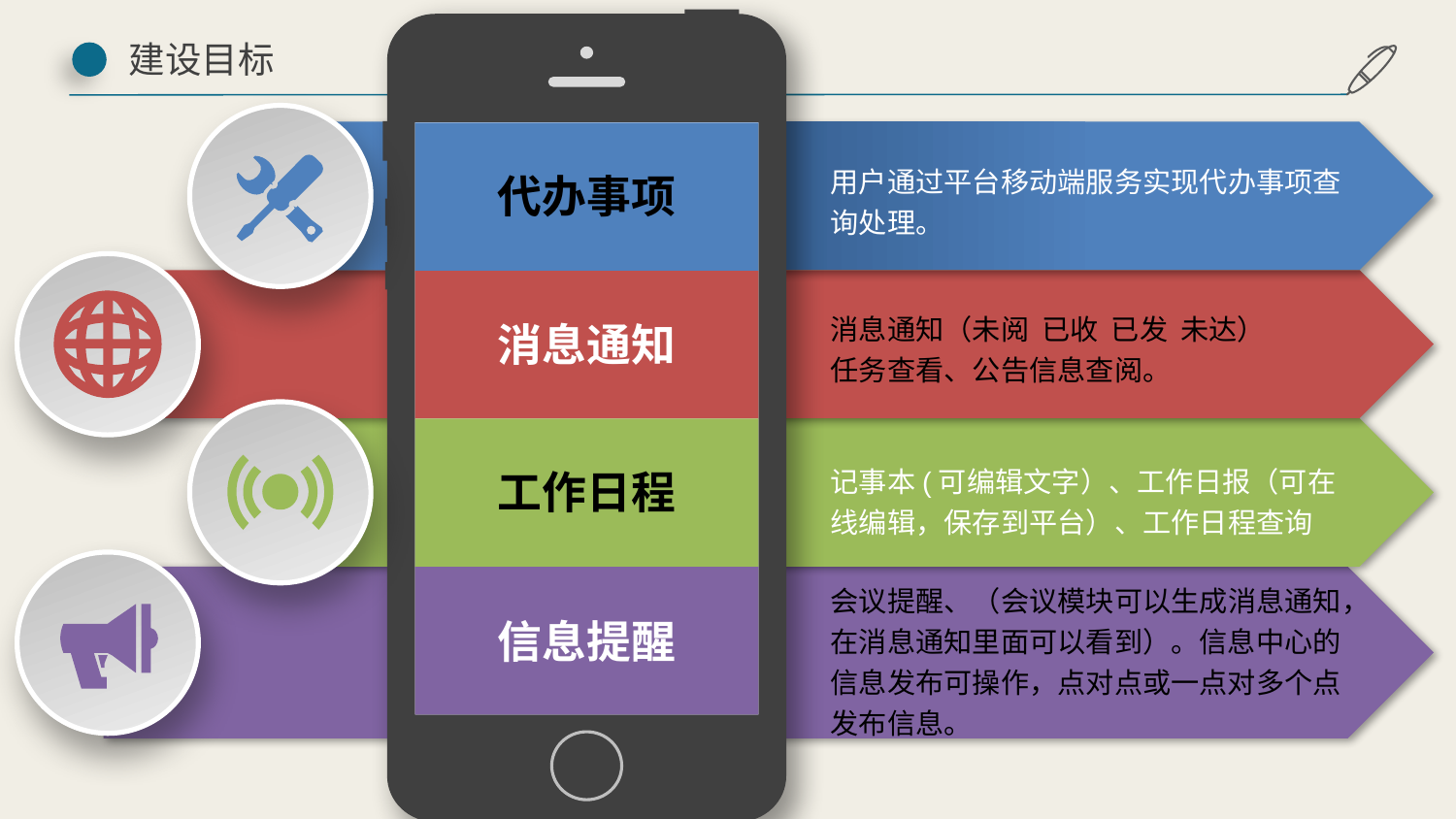

建设目标

代办事项

用户通过平台移动端服务实现代办事项查询处理。

消息通知
消息通知（未阅  已收  已发  未达）
任务查看、公告信息查阅。

工作日程
记事本(可编辑文字）、工作日报（可在线编辑，保存到平台）、工作日程查询

信息提醒

会议提醒、（会议模块可以生成消息通知，在消息通知里面可以看到）。信息中心的信息发布可操作，点对点或一点对多个点发布信息。